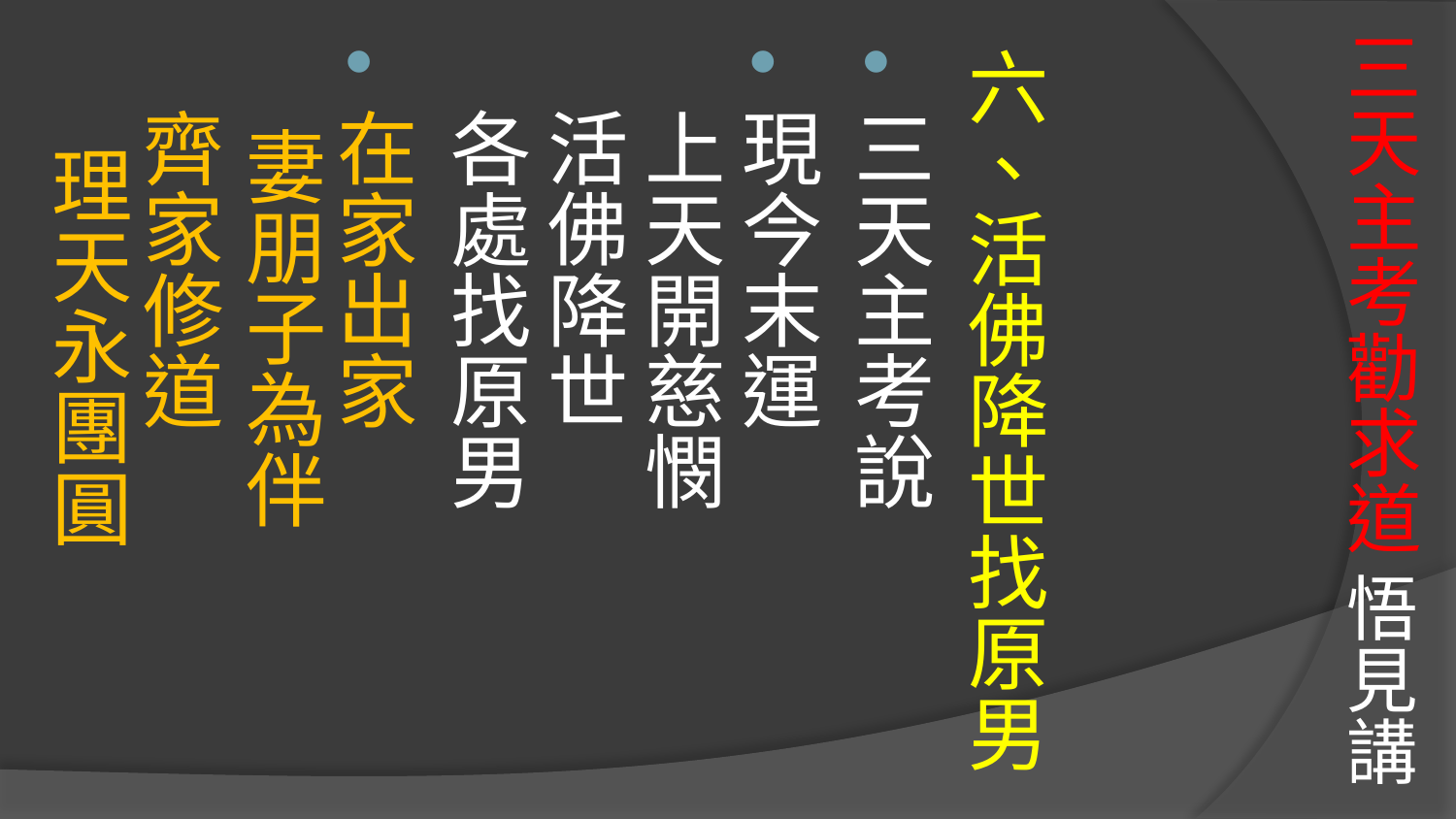

# 三天主考勸求道 悟見講
六、活佛降世找原男
三天主考說
現今末運                  上天開慈憫
活佛降世                    各處找原男
在家出家                     妻朋子為伴
齊家修道                      理天永團圓